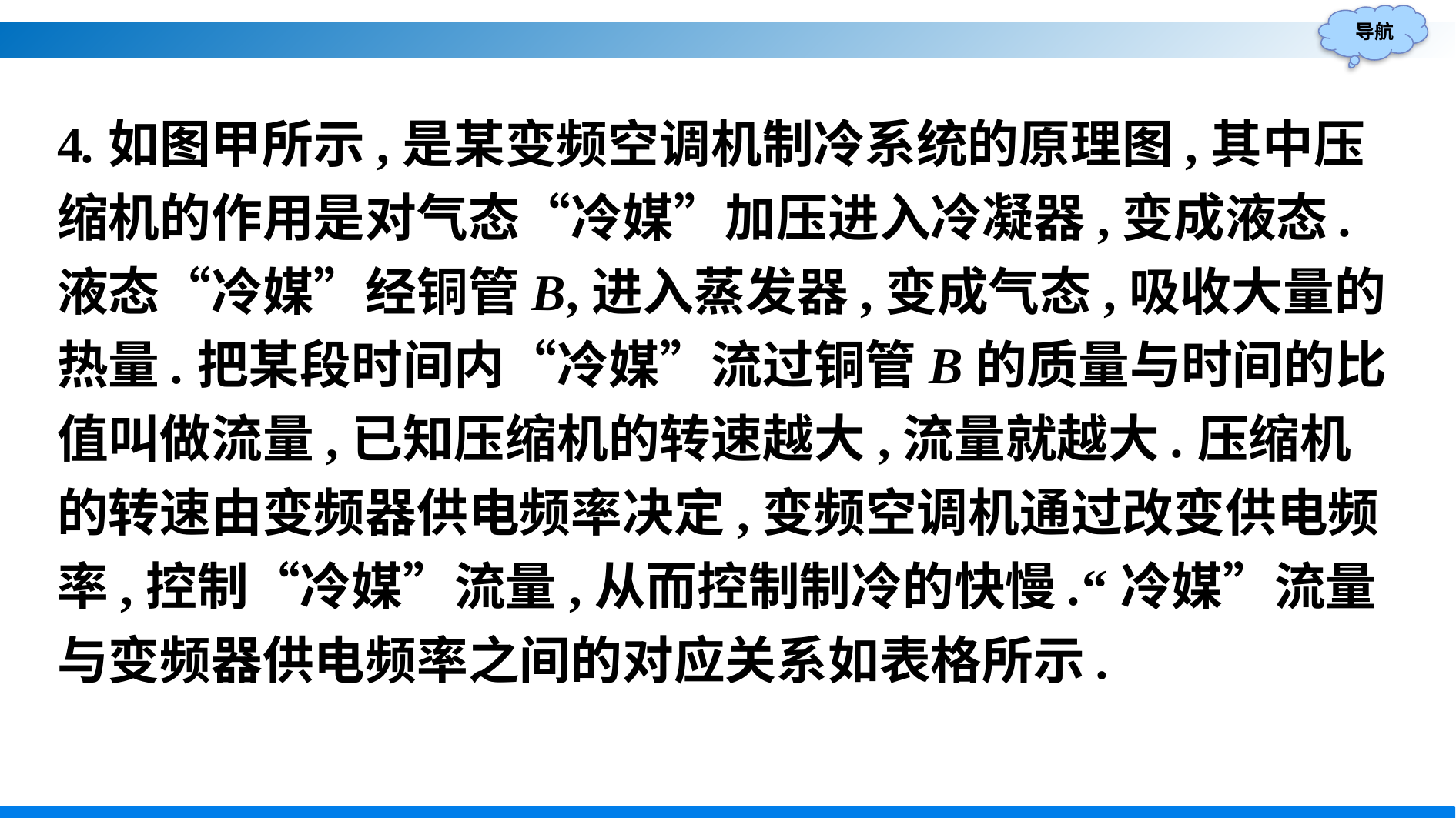

4.如图甲所示,是某变频空调机制冷系统的原理图,其中压缩机的作用是对气态“冷媒”加压进入冷凝器,变成液态.液态“冷媒”经铜管B,进入蒸发器,变成气态,吸收大量的热量.把某段时间内“冷媒”流过铜管B的质量与时间的比值叫做流量,已知压缩机的转速越大,流量就越大.压缩机的转速由变频器供电频率决定,变频空调机通过改变供电频率,控制“冷媒”流量,从而控制制冷的快慢.“冷媒”流量与变频器供电频率之间的对应关系如表格所示.